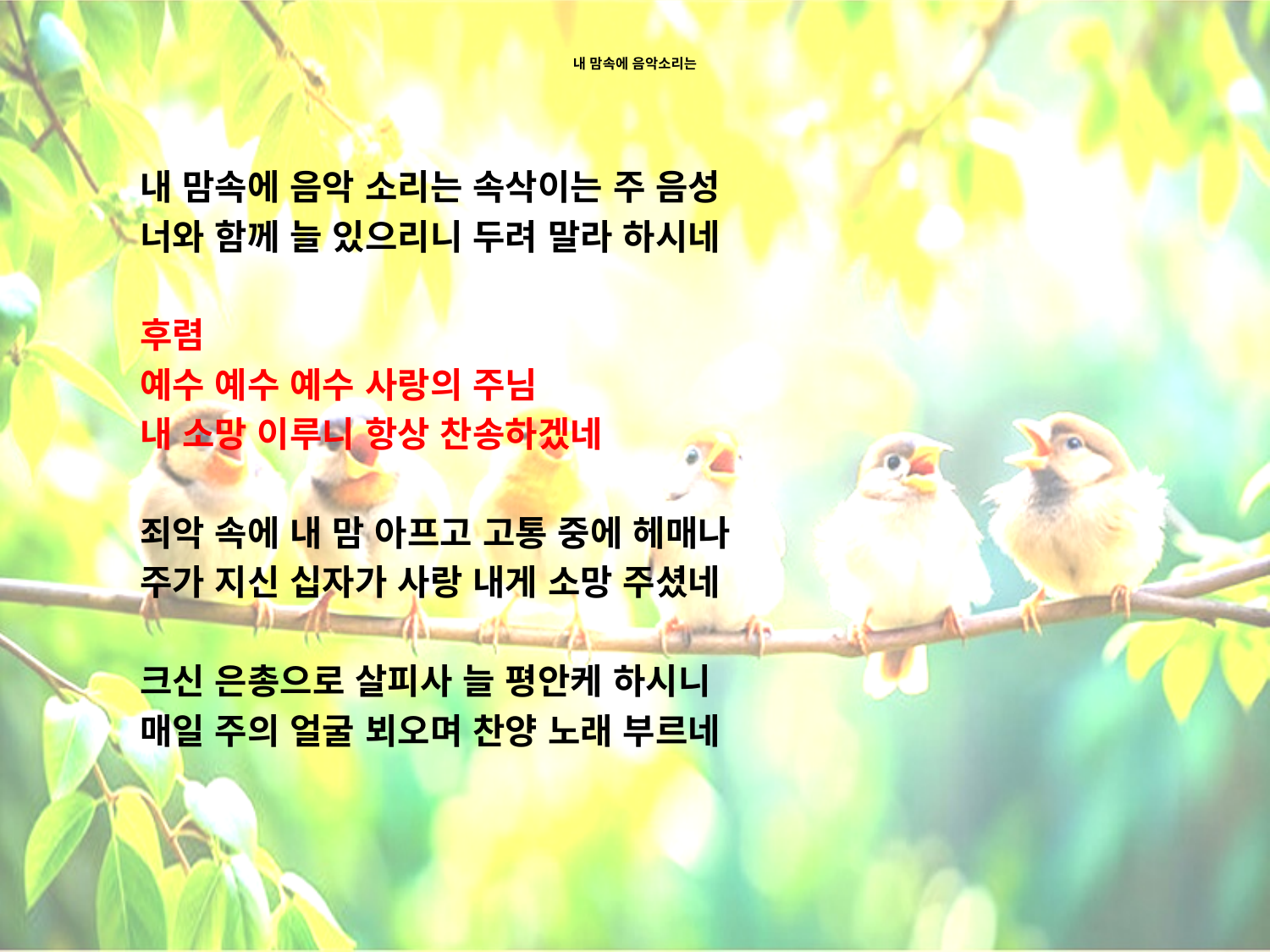

# 내 맘속에 음악소리는
내 맘속에 음악 소리는 속삭이는 주 음성
너와 함께 늘 있으리니 두려 말라 하시네

후렴
예수 예수 예수 사랑의 주님
내 소망 이루니 항상 찬송하겠네

죄악 속에 내 맘 아프고 고통 중에 헤매나
주가 지신 십자가 사랑 내게 소망 주셨네

크신 은총으로 살피사 늘 평안케 하시니
매일 주의 얼굴 뵈오며 찬양 노래 부르네